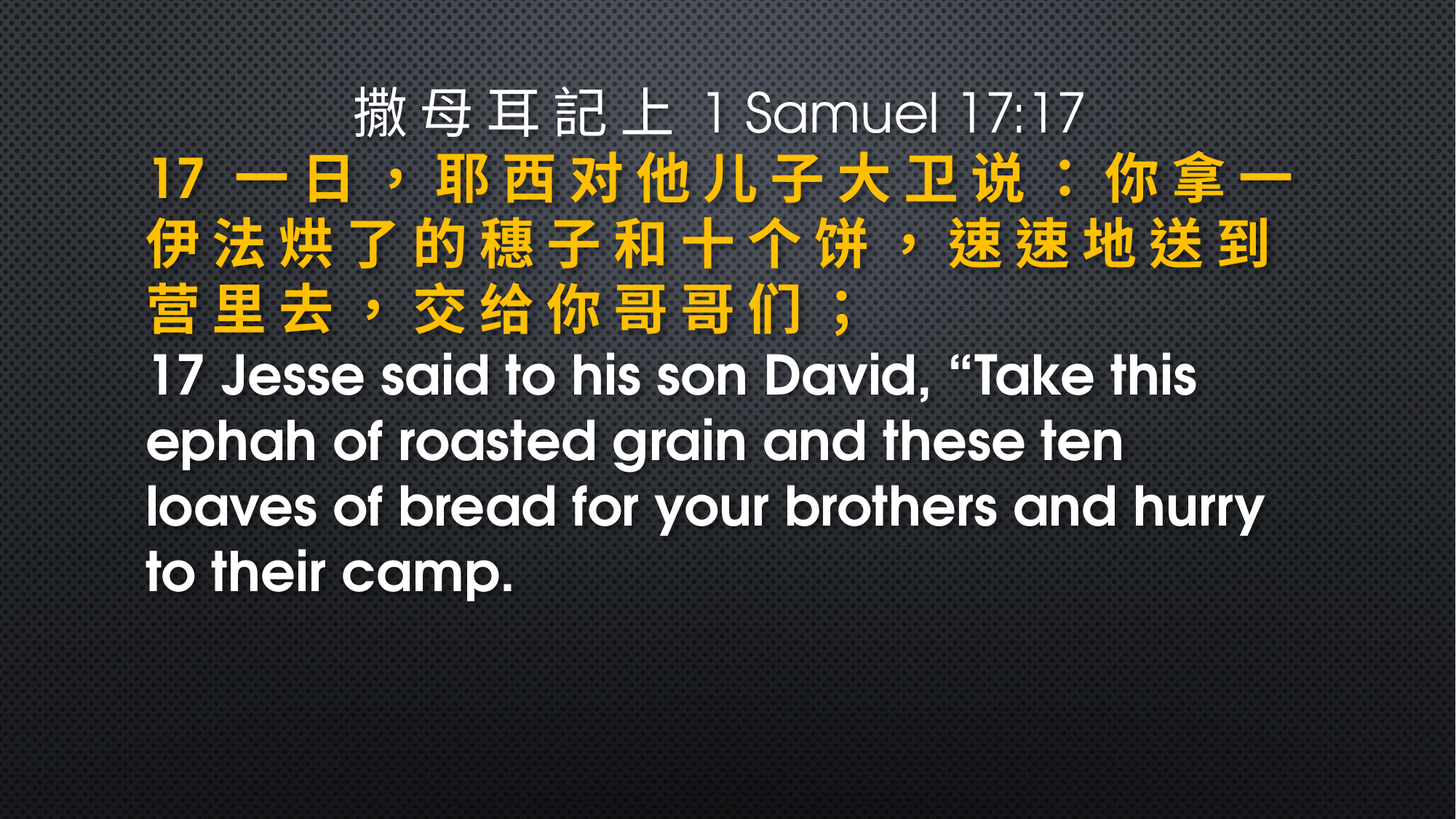

撒 母 耳 記 上 1 Samuel 17:17
17 一 日 ， 耶 西 对 他 儿 子 大 卫 说 ： 你 拿 一 伊 法 烘 了 的 穗 子 和 十 个 饼 ， 速 速 地 送 到 营 里 去 ， 交 给 你 哥 哥 们 ；
17 Jesse said to his son David, “Take this ephah of roasted grain and these ten loaves of bread for your brothers and hurry to their camp.